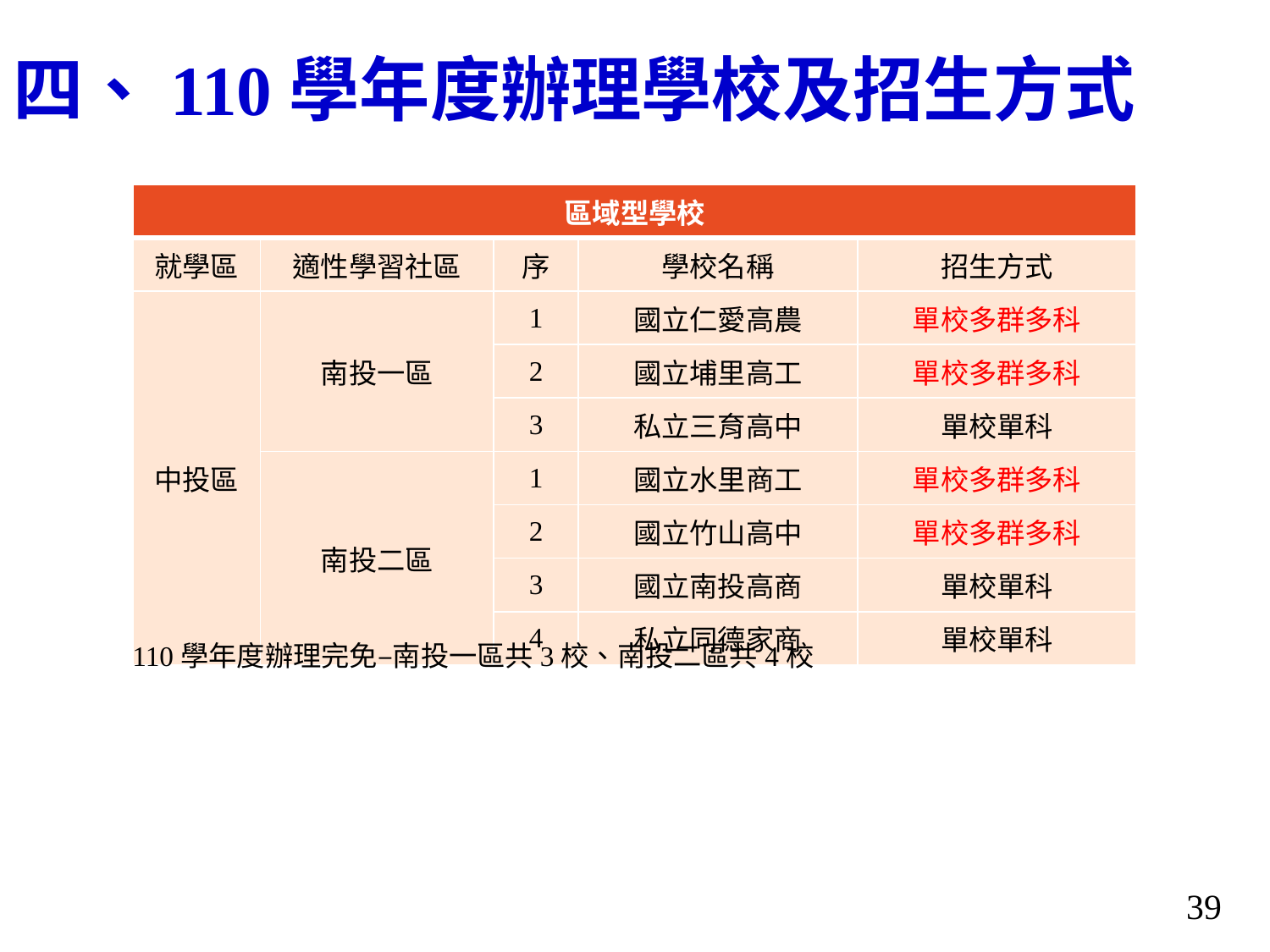

# 四、110學年度辦理學校及招生方式
| 區域型學校 |  |  |  |  |
| --- | --- | --- | --- | --- |
| 就學區 | 適性學習社區 | 序 | 學校名稱 | 招生方式 |
| 中投區 | 南投一區 | 1 | 國立仁愛高農 | 單校多群多科 |
|  |  | 2 | 國立埔里高工 | 單校多群多科 |
|  |  | 3 | 私立三育高中 | 單校單科 |
|  | 南投二區 | 1 | 國立水里商工 | 單校多群多科 |
|  |  | 2 | 國立竹山高中 | 單校多群多科 |
|  |  | 3 | 國立南投高商 | 單校單科 |
|  |  | 4 | 私立同德家商 | 單校單科 |
110學年度辦理完免–南投一區共3校、南投二區共4校
39